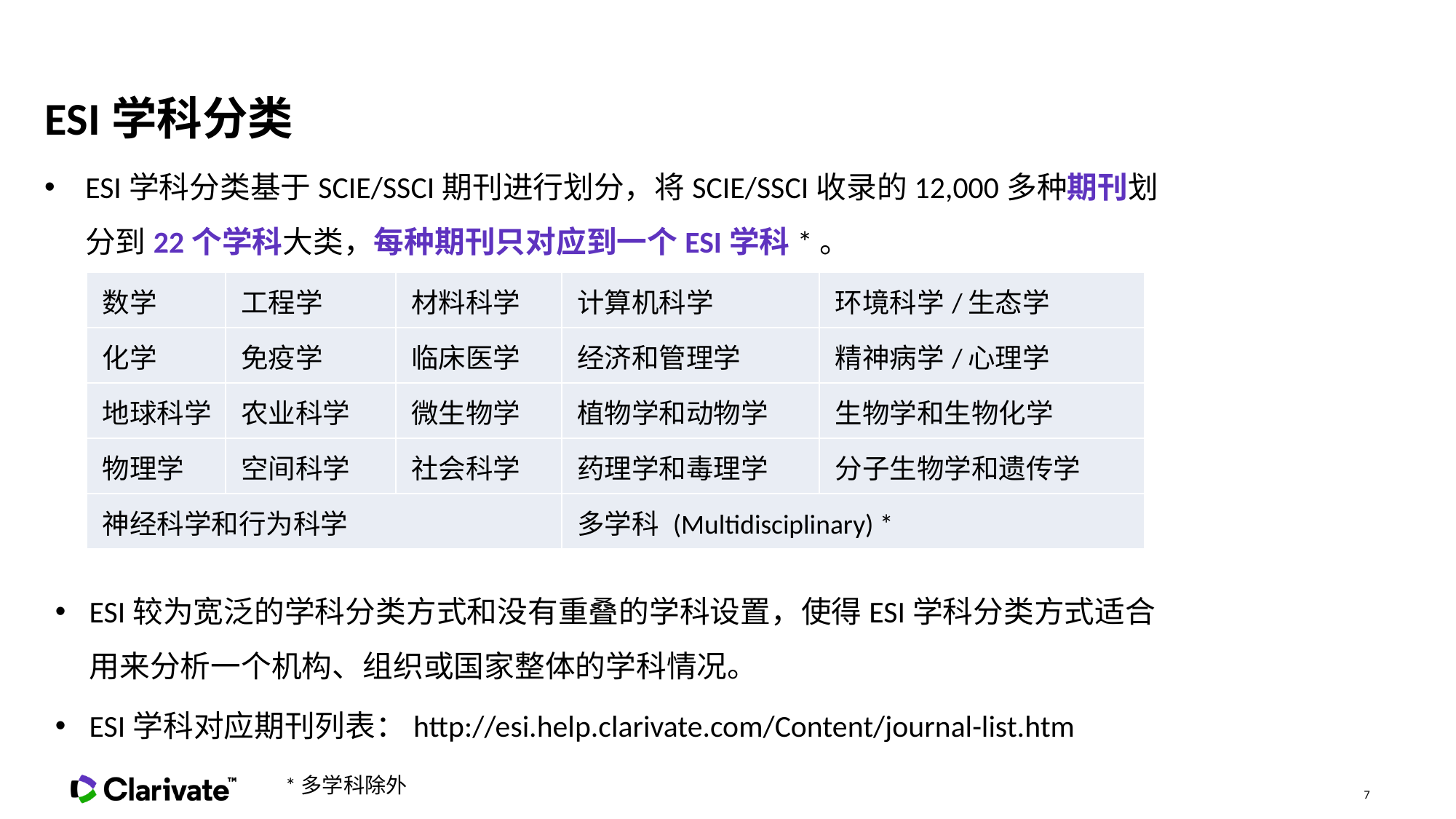

# ESI学科分类
ESI学科分类基于SCIE/SSCI期刊进行划分，将SCIE/SSCI收录的12,000多种期刊划分到22个学科大类，每种期刊只对应到一个ESI学科*。
| 数学 | 工程学 | 材料科学 | 计算机科学 | 环境科学/生态学 |
| --- | --- | --- | --- | --- |
| 化学 | 免疫学 | 临床医学 | 经济和管理学 | 精神病学/心理学 |
| 地球科学 | 农业科学 | 微生物学 | 植物学和动物学 | 生物学和生物化学 |
| 物理学 | 空间科学 | 社会科学 | 药理学和毒理学 | 分子生物学和遗传学 |
| 神经科学和行为科学 |  |  | 多学科 (Multidisciplinary) \* |  |
ESI较为宽泛的学科分类方式和没有重叠的学科设置，使得ESI学科分类方式适合用来分析一个机构、组织或国家整体的学科情况。
ESI学科对应期刊列表：http://esi.help.clarivate.com/Content/journal-list.htm
*多学科除外
7